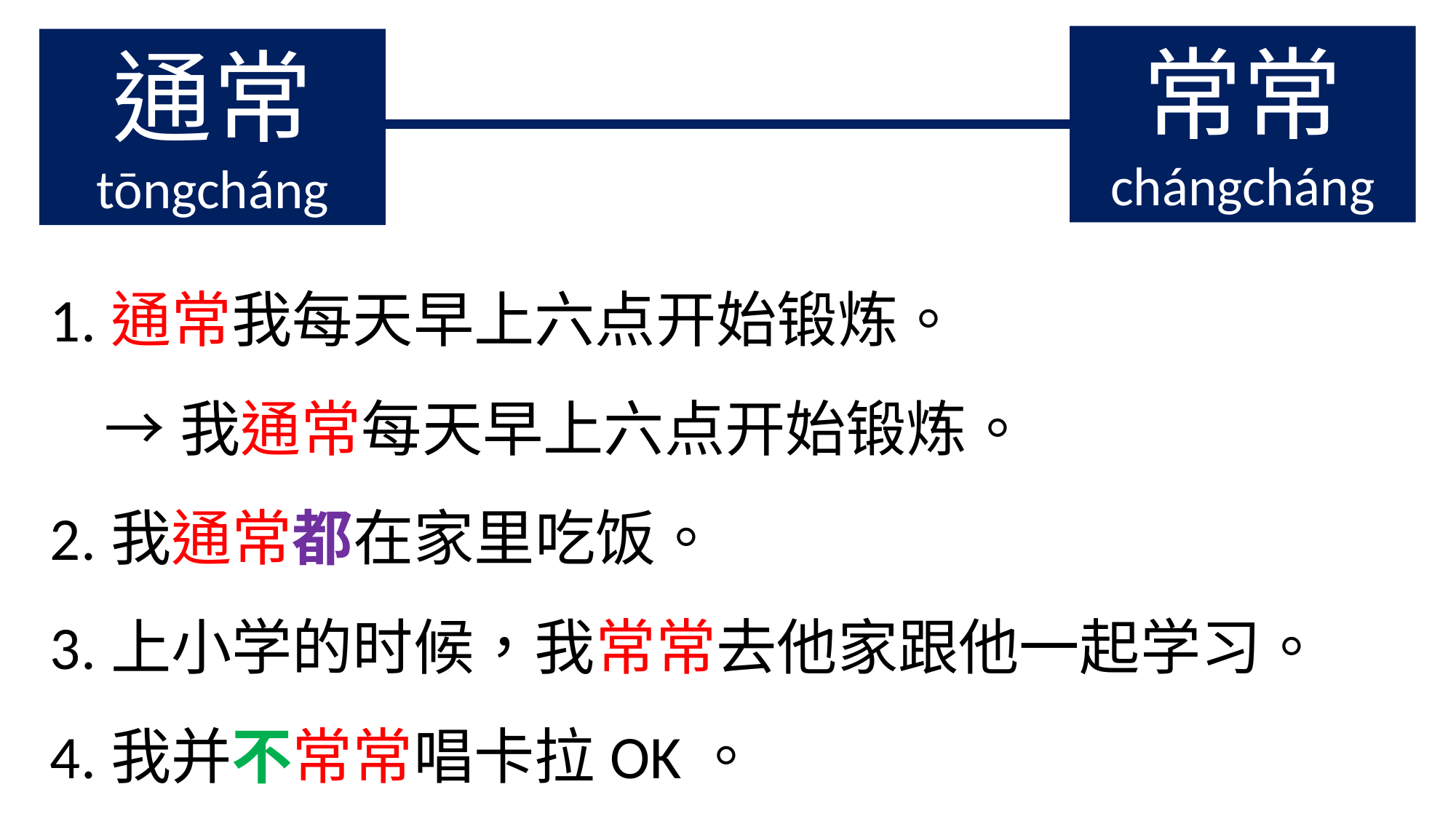

常常
chángcháng
通常
tōngcháng
1.通常我每天早上六点开始锻炼。
    →我通常每天早上六点开始锻炼。
2.我通常都在家里吃饭。
3.上小学的时候，我常常去他家跟他一起学习。
4.我并不常常唱卡拉OK。